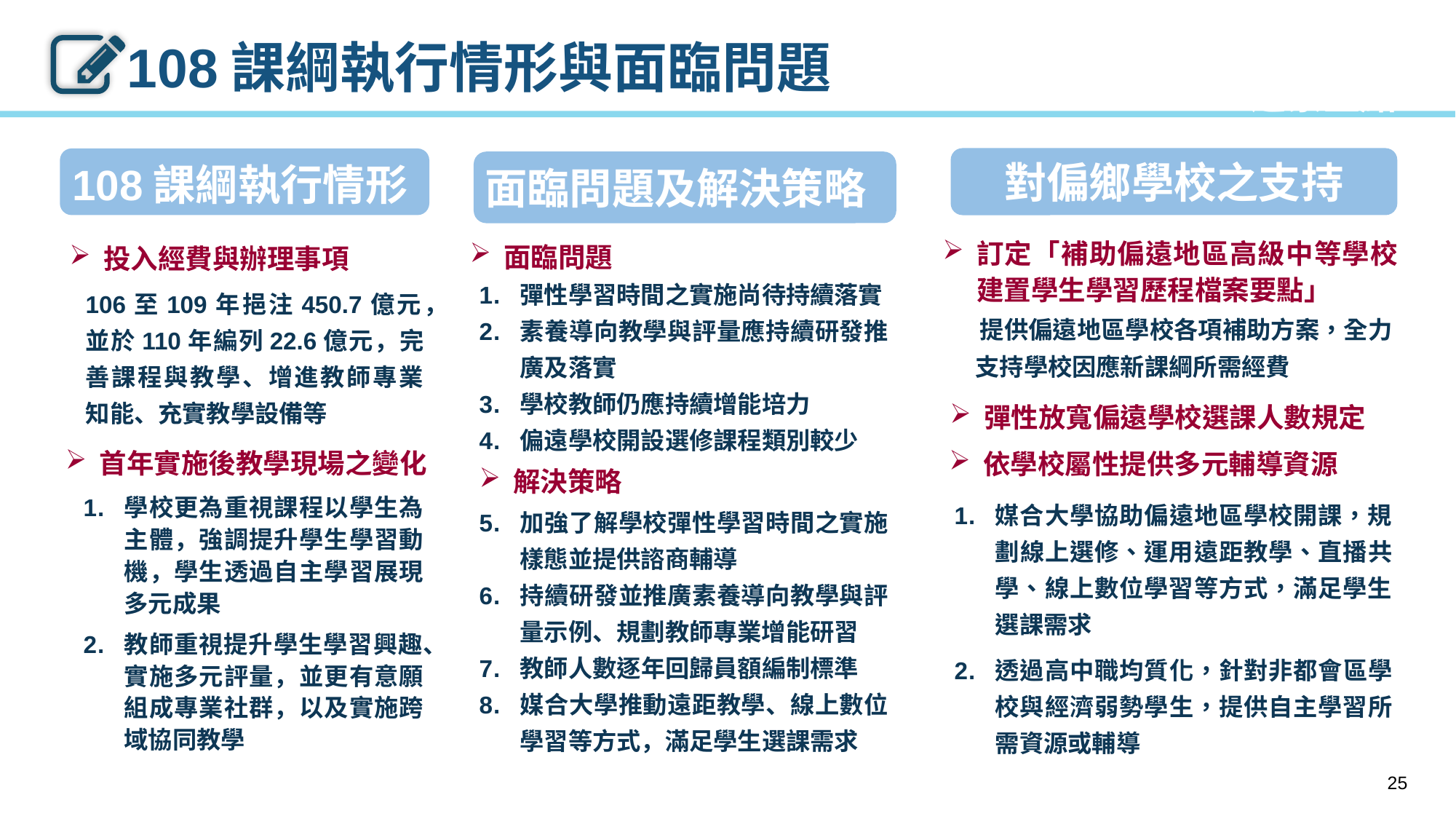

108課綱執行情形與面臨問題

巡察重點
8

對偏鄉學校之支持

面臨問題及解決策略
108課綱執行情形
訂定「補助偏遠地區高級中等學校建置學生學習歷程檔案要點」
面臨問題
投入經費與辦理事項

   提供偏遠地區學校各項補助方案，全力支持學校因應新課綱所需經費

媒合大學協助偏遠地區學校開課，規劃線上選修、運用遠距教學、直播共學、線上數位學習等方式，滿足學生選課需求
透過高中職均質化，針對非都會區學校與經濟弱勢學生，提供自主學習所需資源或輔導
彈性學習時間之實施尚待持續落實
素養導向教學與評量應持續研發推廣及落實
學校教師仍應持續增能培力
偏遠學校開設選修課程類別較少

加強了解學校彈性學習時間之實施樣態並提供諮商輔導
持續研發並推廣素養導向教學與評量示例、規劃教師專業增能研習
教師人數逐年回歸員額編制標準
媒合大學推動遠距教學、線上數位學習等方式，滿足學生選課需求
106至109年挹注450.7億元，並於110年編列22.6億元，完善課程與教學、增進教師專業知能、充實教學設備等
彈性放寬偏遠學校選課人數規定
首年實施後教學現場之變化
依學校屬性提供多元輔導資源
解決策略
學校更為重視課程以學生為主體，強調提升學生學習動機，學生透過自主學習展現多元成果
教師重視提升學生學習興趣、實施多元評量，並更有意願組成專業社群，以及實施跨域協同教學
25